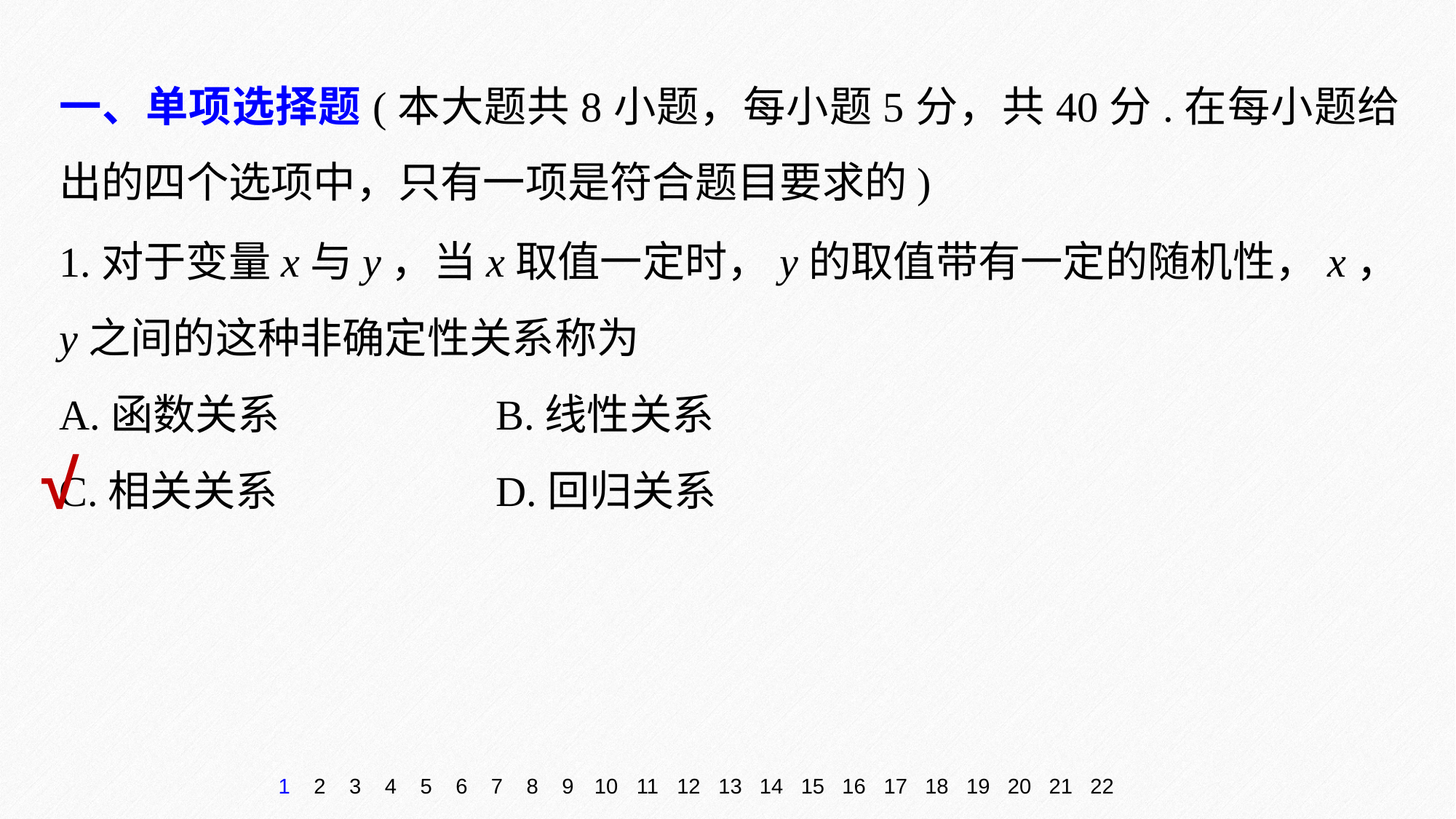

一、单项选择题(本大题共8小题，每小题5分，共40分.在每小题给出的四个选项中，只有一项是符合题目要求的)
1.对于变量x与y，当x取值一定时，y的取值带有一定的随机性，x，y之间的这种非确定性关系称为
A.函数关系  		B.线性关系
C.相关关系  		D.回归关系
√
1
2
3
4
5
6
7
8
9
10
11
12
13
14
15
16
17
18
19
20
21
22